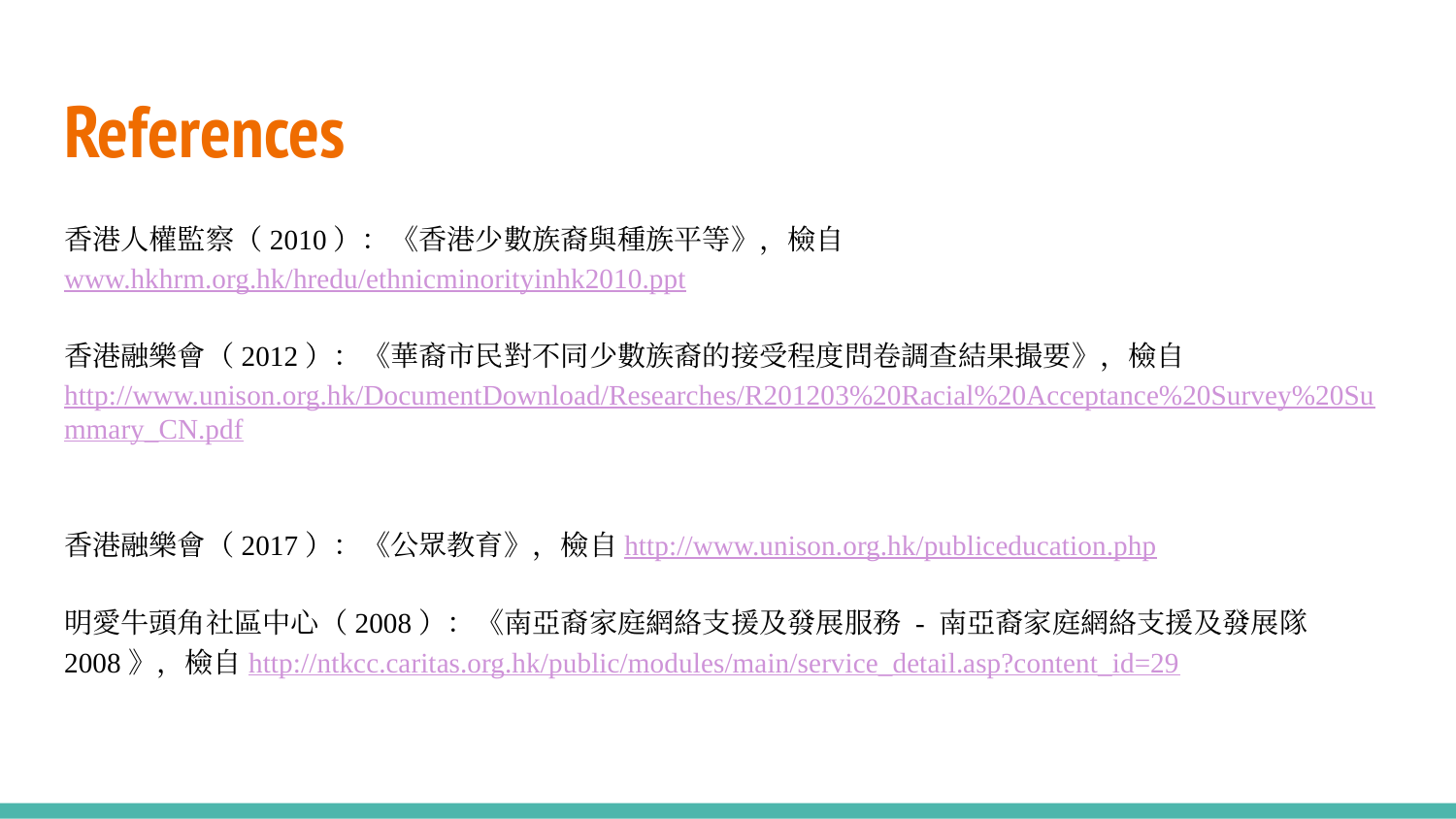

# References
香港人權監察（2010）：《香港少數族裔與種族平等》，檢自www.hkhrm.org.hk/hredu/ethnicminorityinhk2010.ppt

香港融樂會（2012）：《華裔市民對不同少數族裔的接受程度問卷調查結果撮要》，檢自http://www.unison.org.hk/DocumentDownload/Researches/R201203%20Racial%20Acceptance%20Survey%20Summary_CN.pdf

香港融樂會（2017）：《公眾教育》，檢自http://www.unison.org.hk/publiceducation.php

明愛牛頭角社區中心（2008）：《南亞裔家庭網絡支援及發展服務 - 南亞裔家庭網絡支援及發展隊2008》，檢自http://ntkcc.caritas.org.hk/public/modules/main/service_detail.asp?content_id=29